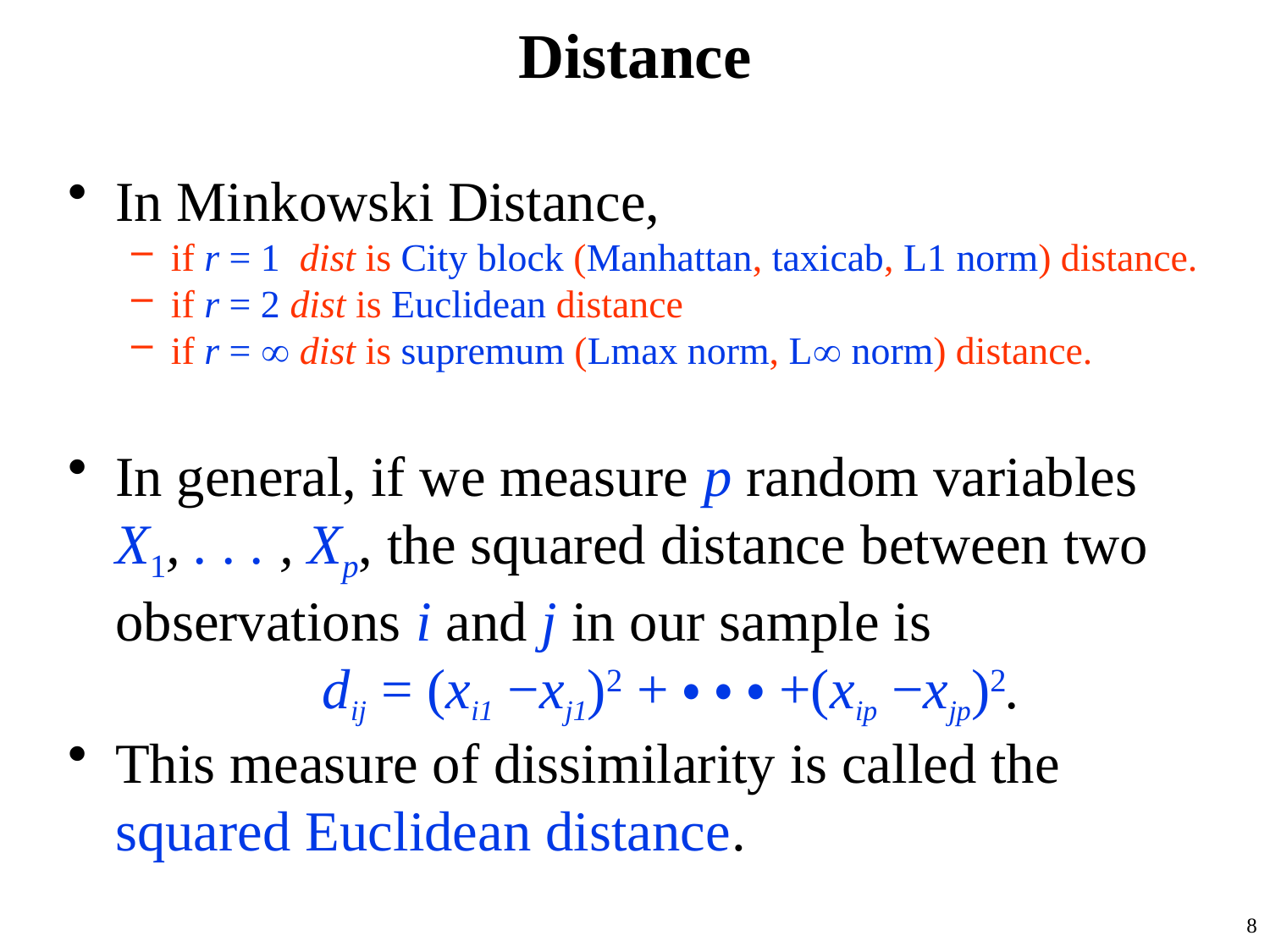

# Distance
In Minkowski Distance,
if r = 1  dist is City block (Manhattan, taxicab, L1 norm) distance.
if r = 2 dist is Euclidean distance
if r = ∞ dist is supremum (Lmax norm, L∞ norm) distance.

In general, if we measure p random variables X1, . . . , Xp, the squared distance between two observations i and j in our sample is
	         dij = (xi1 −xj1)2 +・ ・ ・+(xip −xjp)2.
This measure of dissimilarity is called the squared Euclidean distance.

8